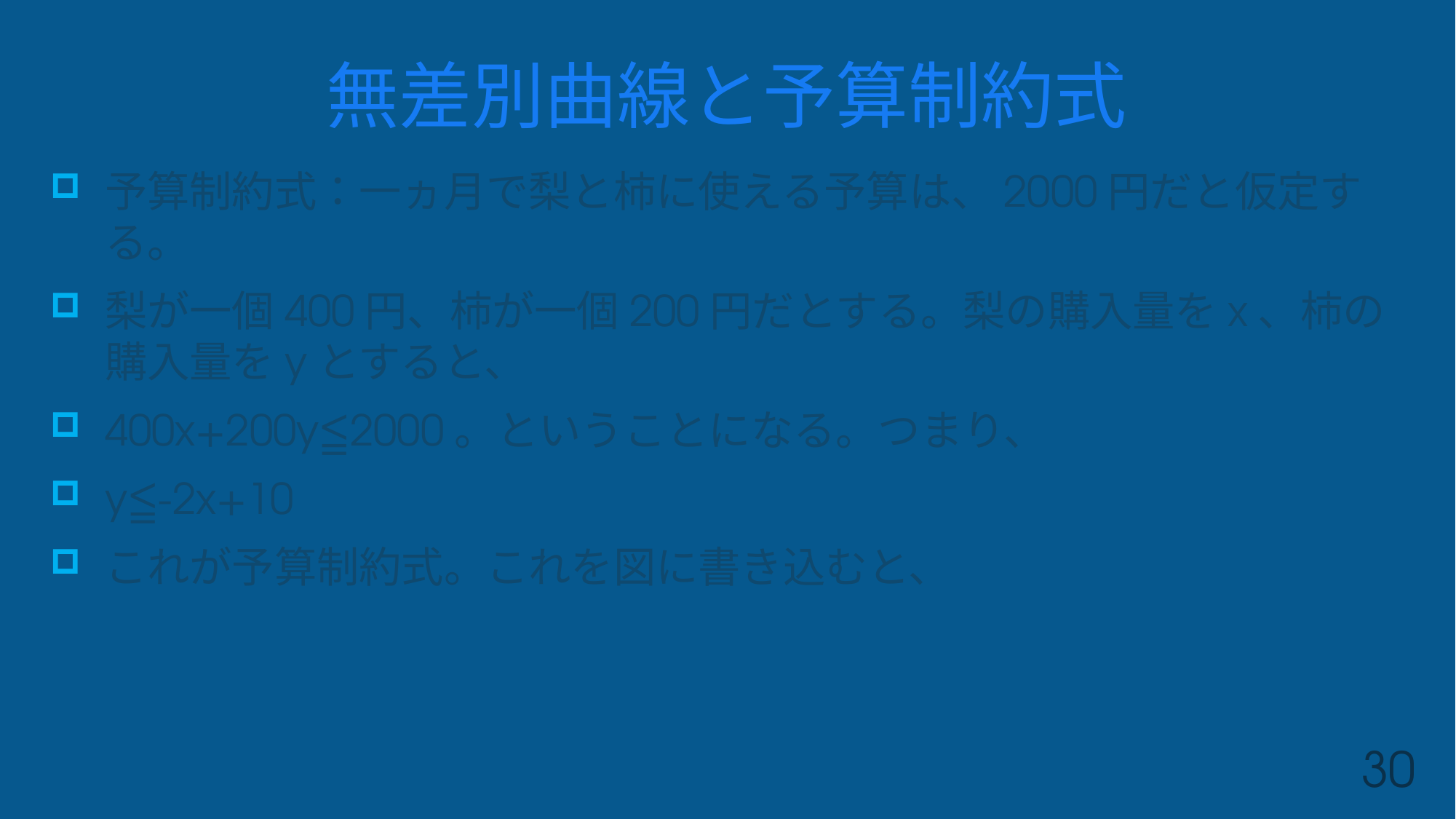

# 無差別曲線と予算制約式
予算制約式：一ヵ月で梨と柿に使える予算は、2000円だと仮定する。
梨が一個400円、柿が一個200円だとする。梨の購入量をx、柿の購入量をyとすると、
400x+200y≦2000。ということになる。つまり、
y≦-2x+10
これが予算制約式。これを図に書き込むと、

30